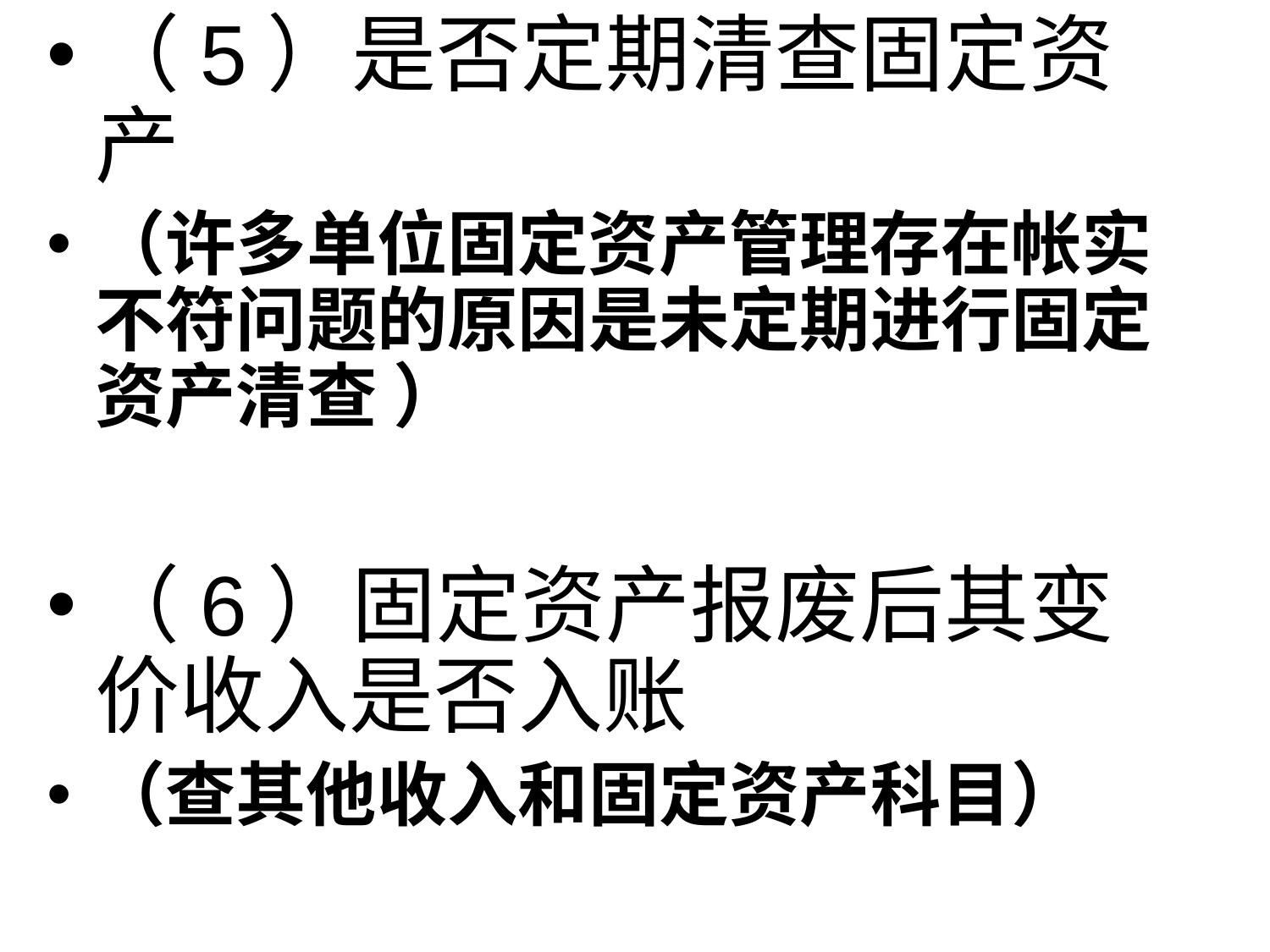

#
（5）是否定期清查固定资产
（许多单位固定资产管理存在帐实不符问题的原因是未定期进行固定资产清查 ）

（6）固定资产报废后其变价收入是否入账
（查其他收入和固定资产科目）